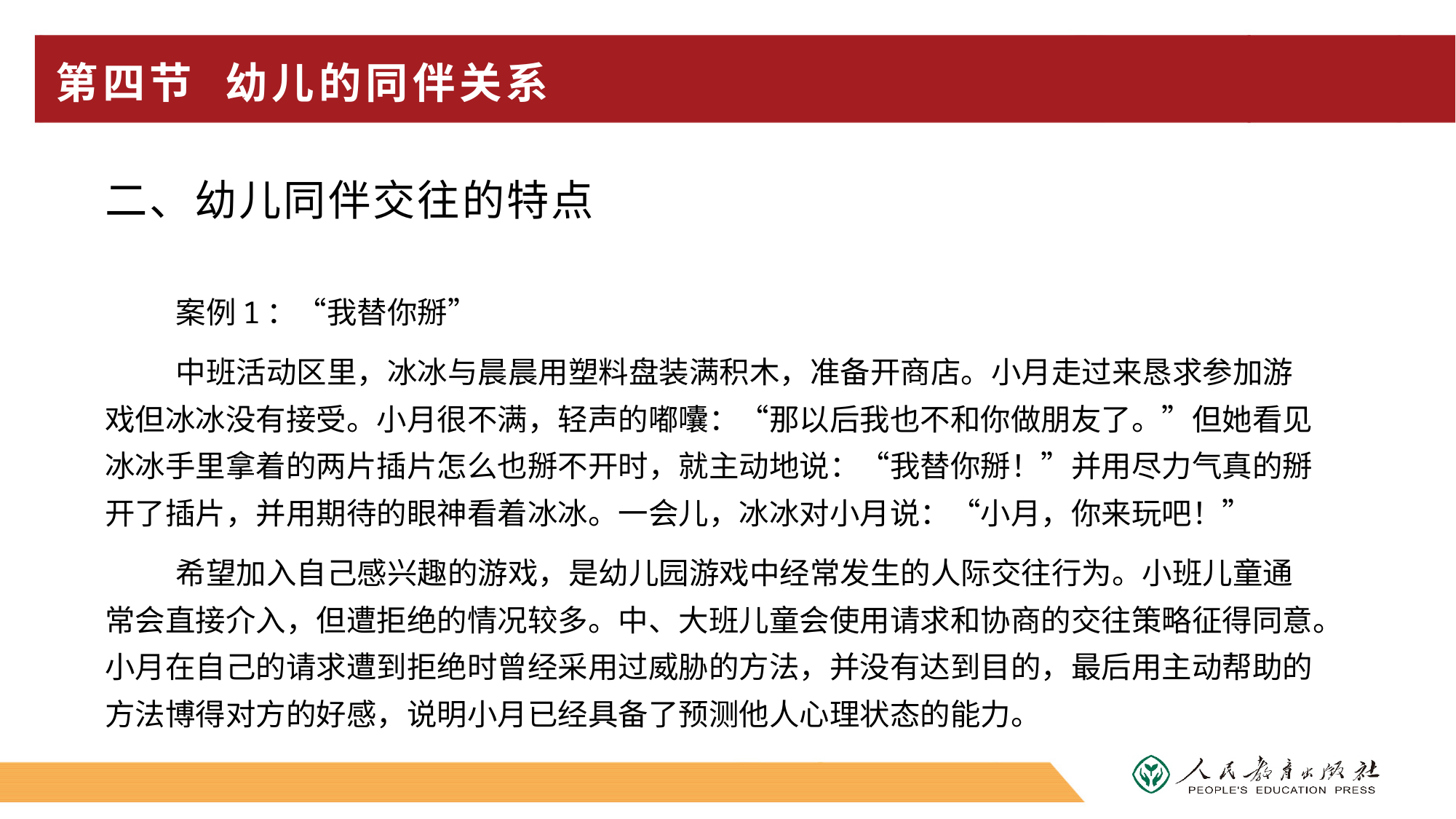

# 第四节  幼儿的同伴关系
二、幼儿同伴交往的特点
案例1：“我替你掰”
中班活动区里，冰冰与晨晨用塑料盘装满积木，准备开商店。小月走过来恳求参加游戏但冰冰没有接受。小月很不满，轻声的嘟囔：“那以后我也不和你做朋友了。”但她看见冰冰手里拿着的两片插片怎么也掰不开时，就主动地说：“我替你掰！”并用尽力气真的掰开了插片，并用期待的眼神看着冰冰。一会儿，冰冰对小月说：“小月，你来玩吧！”
希望加入自己感兴趣的游戏，是幼儿园游戏中经常发生的人际交往行为。小班儿童通常会直接介入，但遭拒绝的情况较多。中、大班儿童会使用请求和协商的交往策略征得同意。小月在自己的请求遭到拒绝时曾经采用过威胁的方法，并没有达到目的，最后用主动帮助的方法博得对方的好感，说明小月已经具备了预测他人心理状态的能力。